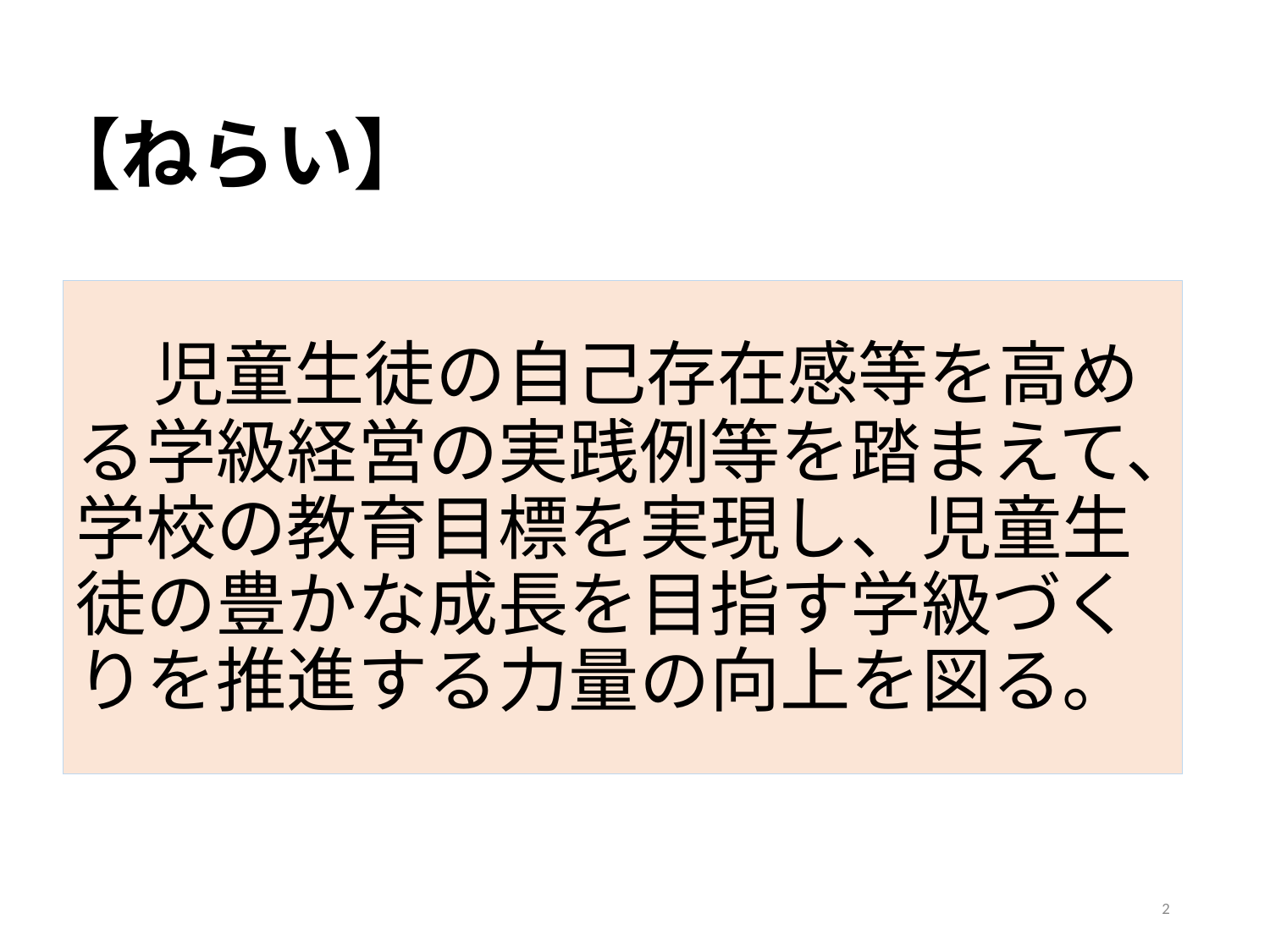

【ねらい】
　児童生徒の自己存在感等を高める学級経営の実践例等を踏まえて、学校の教育目標を実現し、児童生徒の豊かな成長を目指す学級づくりを推進する力量の向上を図る。
2